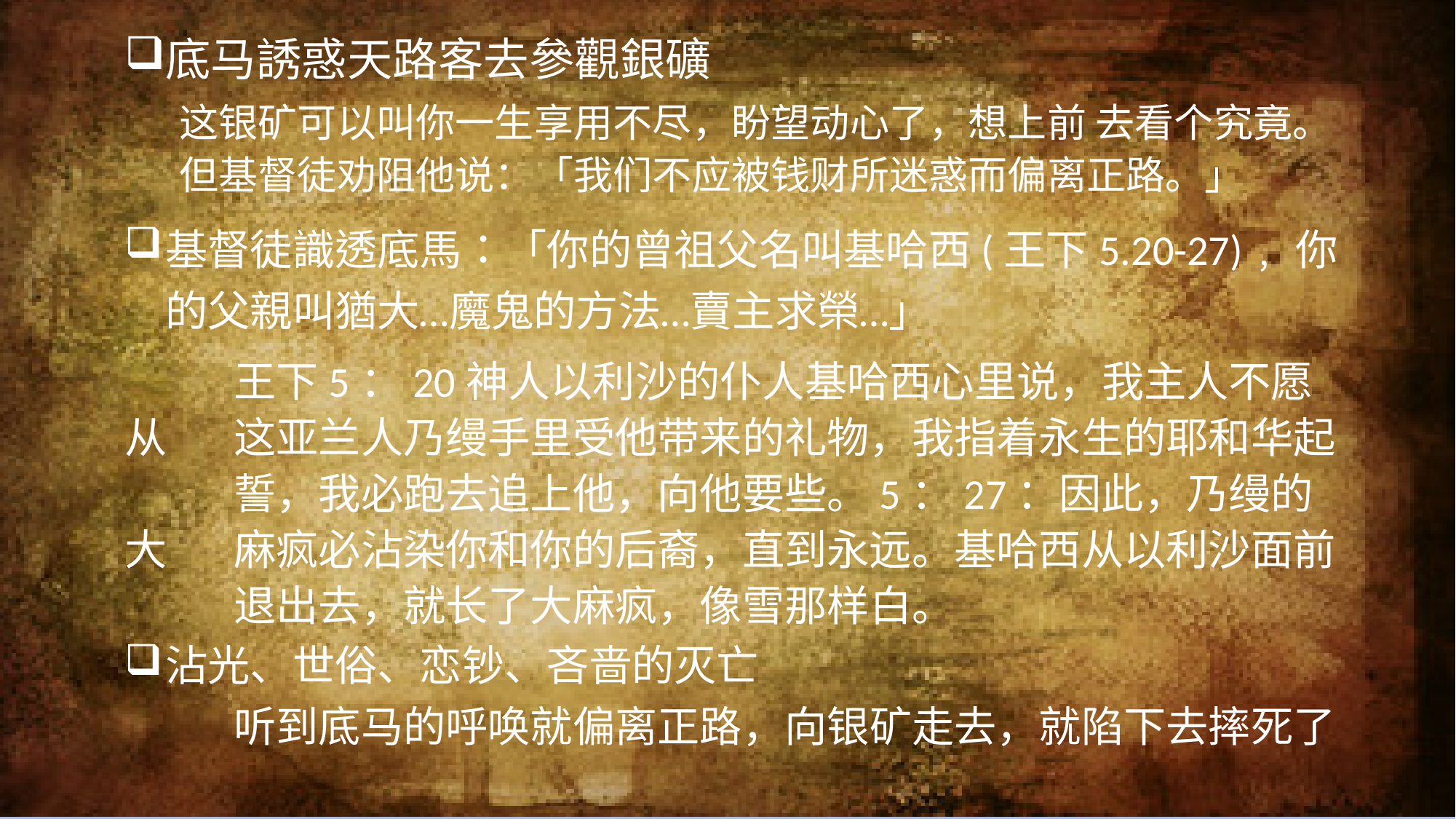

底马誘惑天路客去參觀銀礦
这银矿可以叫你一生享用不尽，盼望动心了，想上前 去看个究竟。但基督徒劝阻他说：「我们不应被钱财所迷惑而偏离正路。」
基督徒識透底馬：「你的曾祖父名叫基哈西(王下5.20-27)﹐你的父親叫猶大…魔鬼的方法…賣主求榮…」
	王下5：20神人以利沙的仆人基哈西心里说，我主人不愿从	这亚兰人乃缦手里受他带来的礼物，我指着永生的耶和华起	誓，我必跑去追上他，向他要些。5：27：因此，乃缦的大	麻疯必沾染你和你的后裔，直到永远。基哈西从以利沙面前	退出去，就长了大麻疯，像雪那样白。
沾光、世俗、恋钞、吝啬的灭亡
	听到底马的呼唤就偏离正路，向银矿走去，就陷下去摔死了